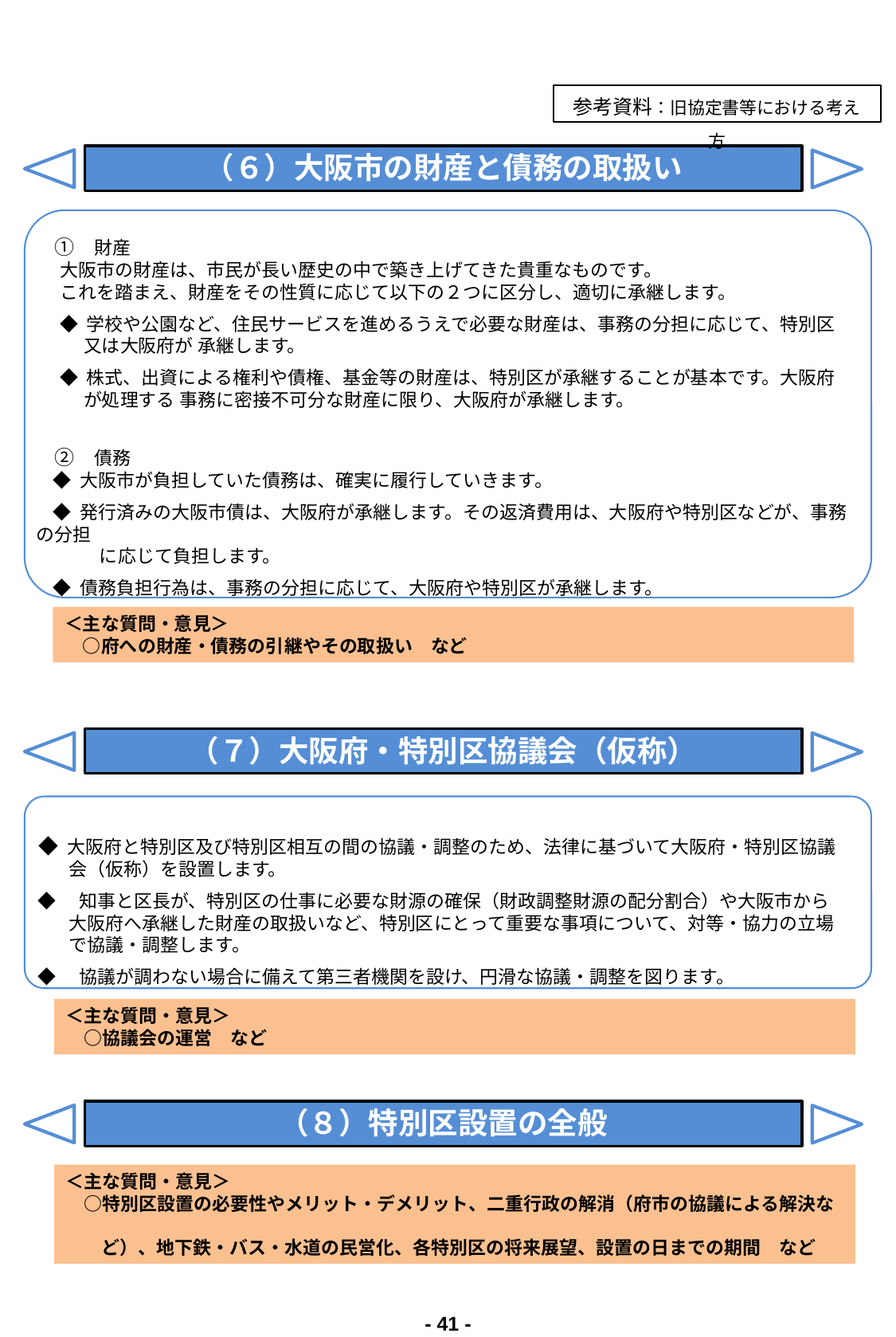

参考資料：旧協定書等における考え方

（６）大阪市の財産と債務の取扱い

　①　財産
大阪市の財産は、市民が長い歴史の中で築き上げてきた貴重なものです。
これを踏まえ、財産をその性質に応じて以下の２つに区分し、適切に承継します。
◆ 学校や公園など、住民サービスを進めるうえで必要な財産は、事務の分担に応じて、特別区又は大阪府が 承継します。
◆ 株式、出資による権利や債権、基金等の財産は、特別区が承継することが基本です。大阪府が処理する 事務に密接不可分な財産に限り、大阪府が承継します。

　②　債務
    ◆ 大阪市が負担していた債務は、確実に履行していきます。
    ◆ 発行済みの大阪市債は、大阪府が承継します。その返済費用は、大阪府や特別区などが、事務の分担
　　　  に応じて負担します。
    ◆ 債務負担行為は、事務の分担に応じて、大阪府や特別区が承継します。
＜主な質問・意見＞
　○府への財産・債務の引継やその取扱い　など

（７）大阪府・特別区協議会（仮称）

 ◆ 大阪府と特別区及び特別区相互の間の協議・調整のため、法律に基づいて大阪府・特別区協議会（仮称）を設置します。
 ◆　知事と区長が、特別区の仕事に必要な財源の確保（財政調整財源の配分割合）や大阪市から大阪府へ承継した財産の取扱いなど、特別区にとって重要な事項について、対等・協力の立場で協議・調整します。
 ◆　協議が調わない場合に備えて第三者機関を設け、円滑な協議・調整を図ります。
＜主な質問・意見＞
　○協議会の運営　など

（８）特別区設置の全般
＜主な質問・意見＞
　○特別区設置の必要性やメリット・デメリット、二重行政の解消（府市の協議による解決な
   　ど）、地下鉄・バス・水道の民営化、各特別区の将来展望、設置の日までの期間　など
- 41 -